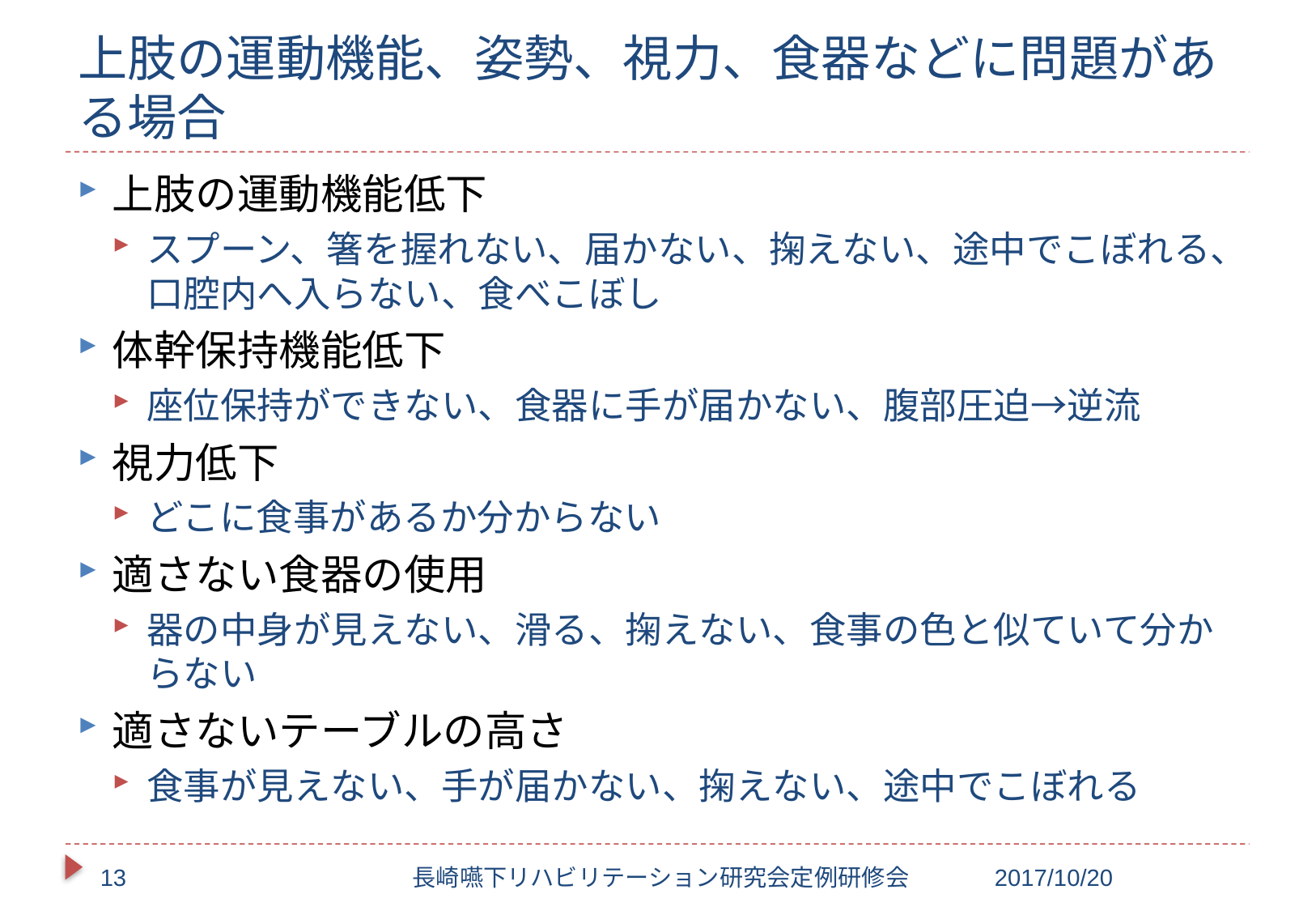

# 上肢の運動機能、姿勢、視力、食器などに問題がある場合
上肢の運動機能低下
スプーン、箸を握れない、届かない、掬えない、途中でこぼれる、口腔内へ入らない、食べこぼし
体幹保持機能低下
座位保持ができない、食器に手が届かない、腹部圧迫→逆流
視力低下
どこに食事があるか分からない
適さない食器の使用
器の中身が見えない、滑る、掬えない、食事の色と似ていて分からない
適さないテーブルの高さ
食事が見えない、手が届かない、掬えない、途中でこぼれる
13
長崎嚥下リハビリテーション研究会定例研修会
2017/10/20